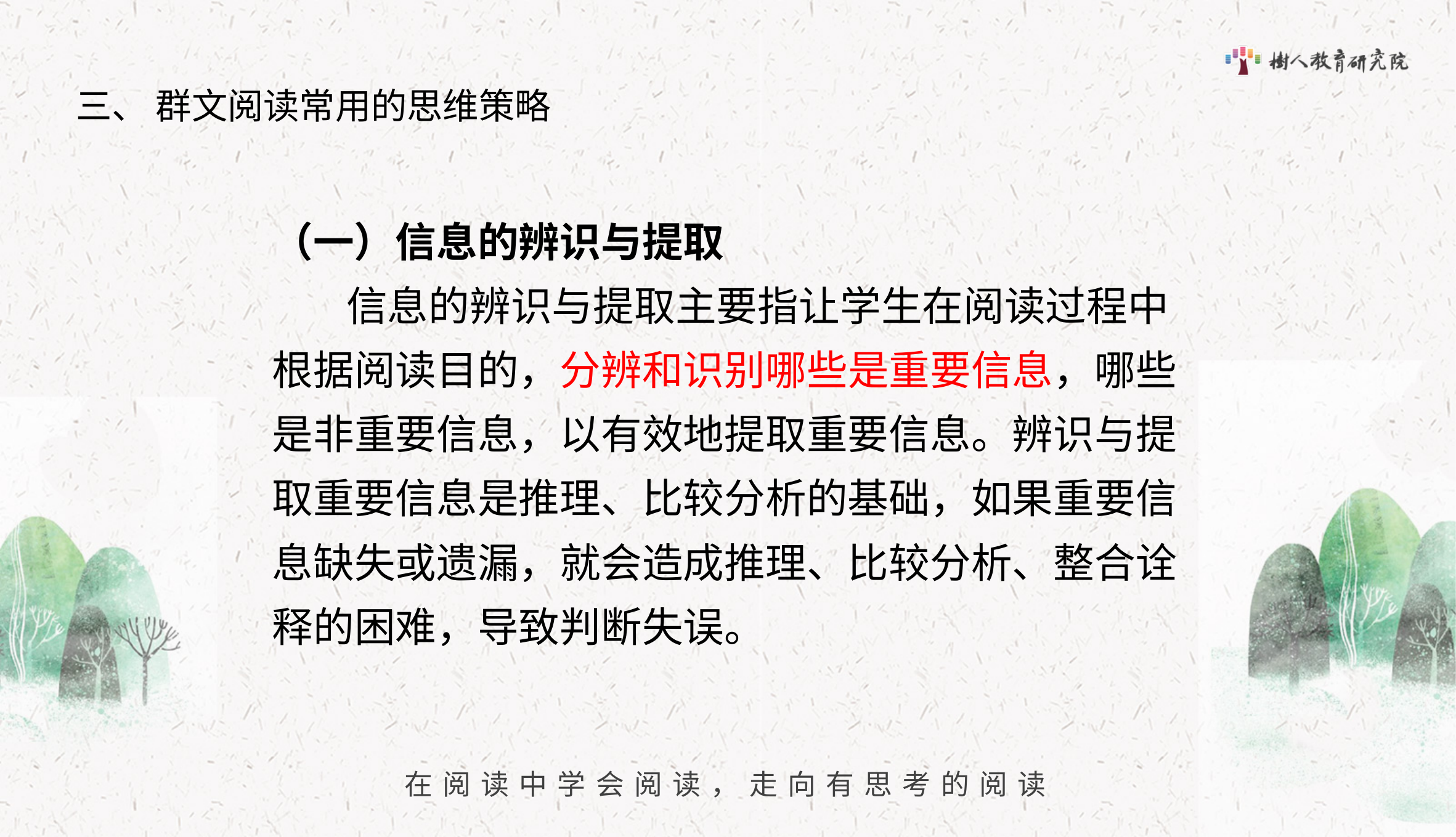

三、 群文阅读常用的思维策略
（一）信息的辨识与提取
       信息的辨识与提取主要指让学生在阅读过程中根据阅读目的，分辨和识别哪些是重要信息，哪些是非重要信息，以有效地提取重要信息。辨识与提取重要信息是推理、比较分析的基础，如果重要信息缺失或遗漏，就会造成推理、比较分析、整合诠释的困难，导致判断失误。